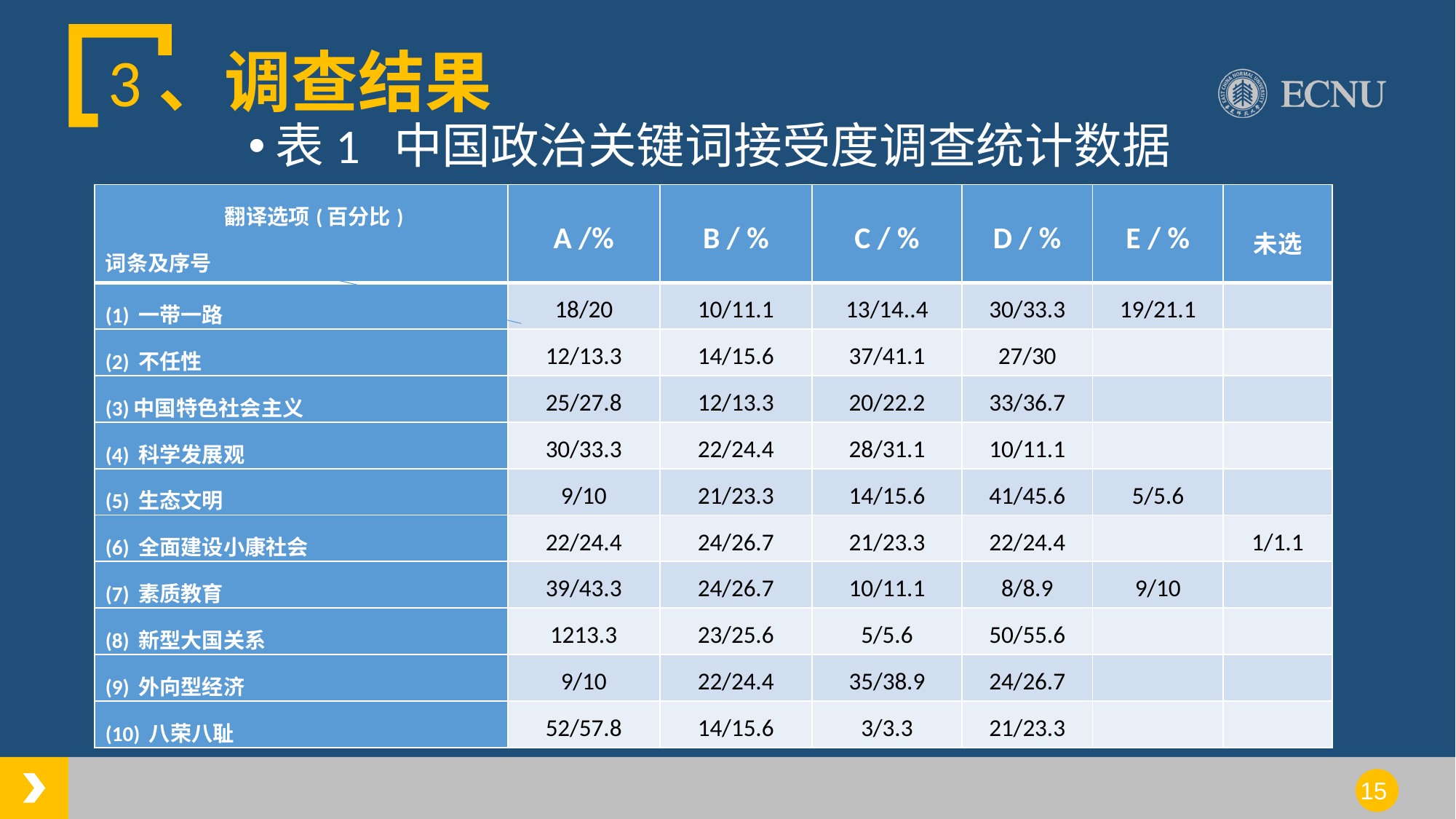

# 3、调查结果
表1  中国政治关键词接受度调查统计数据
| 翻译选项(百分比) 词条及序号 | A /% | B / % | C / % | D / % | E / % | 未选 |
| --- | --- | --- | --- | --- | --- | --- |
| (1) 一带一路 | 18/20 | 10/11.1 | 13/14..4 | 30/33.3 | 19/21.1 |  |
| (2) 不任性 | 12/13.3 | 14/15.6 | 37/41.1 | 27/30 |  |  |
| (3)中国特色社会主义 | 25/27.8 | 12/13.3 | 20/22.2 | 33/36.7 |  |  |
| (4) 科学发展观 | 30/33.3 | 22/24.4 | 28/31.1 | 10/11.1 |  |  |
| (5) 生态文明 | 9/10 | 21/23.3 | 14/15.6 | 41/45.6 | 5/5.6 |  |
| (6) 全面建设小康社会 | 22/24.4 | 24/26.7 | 21/23.3 | 22/24.4 |  | 1/1.1 |
| (7) 素质教育 | 39/43.3 | 24/26.7 | 10/11.1 | 8/8.9 | 9/10 |  |
| (8) 新型大国关系 | 1213.3 | 23/25.6 | 5/5.6 | 50/55.6 |  |  |
| (9) 外向型经济 | 9/10 | 22/24.4 | 35/38.9 | 24/26.7 |  |  |
| (10) 八荣八耻 | 52/57.8 | 14/15.6 | 3/3.3 | 21/23.3 |  |  |